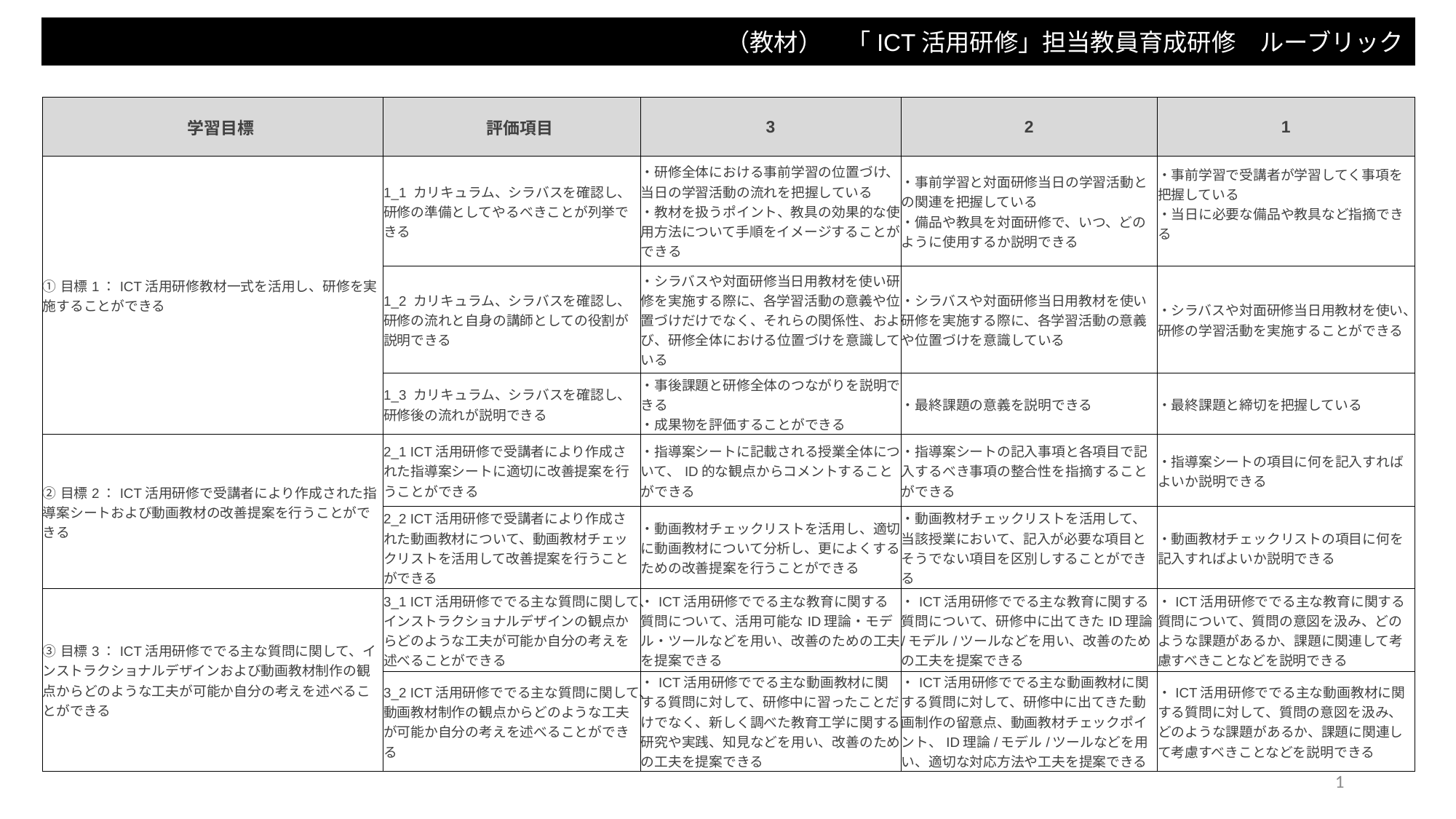

（教材）　「ICT活用研修」担当教員育成研修　ルーブリック
| 学習目標 | 評価項目 | 3 | 2 | 1 |
| --- | --- | --- | --- | --- |
| ①目標1：ICT活用研修教材一式を活用し、研修を実施することができる | 1\_1 カリキュラム、シラバスを確認し、研修の準備としてやるべきことが列挙できる | ・研修全体における事前学習の位置づけ、当日の学習活動の流れを把握している ・教材を扱うポイント、教具の効果的な使用方法について手順をイメージすることができる | ・事前学習と対面研修当日の学習活動との関連を把握している ・備品や教具を対面研修で、いつ、どのように使用するか説明できる | ・事前学習で受講者が学習してく事項を把握している ・当日に必要な備品や教具など指摘できる |
|  | 1\_2 カリキュラム、シラバスを確認し、研修の流れと自身の講師としての役割が説明できる | ・シラバスや対面研修当日用教材を使い研修を実施する際に、各学習活動の意義や位置づけだけでなく、それらの関係性、および、研修全体における位置づけを意識している | ・シラバスや対面研修当日用教材を使い研修を実施する際に、各学習活動の意義や位置づけを意識している | ・シラバスや対面研修当日用教材を使い、研修の学習活動を実施することができる |
|  | 1\_3 カリキュラム、シラバスを確認し、研修後の流れが説明できる | ・事後課題と研修全体のつながりを説明できる ・成果物を評価することができる | ・最終課題の意義を説明できる | ・最終課題と締切を把握している |
| ②目標2：ICT活用研修で受講者により作成された指導案シートおよび動画教材の改善提案を行うことができる | 2\_1 ICT活用研修で受講者により作成された指導案シートに適切に改善提案を行うことができる | ・指導案シートに記載される授業全体について、ID的な観点からコメントすることができる | ・指導案シートの記入事項と各項目で記入するべき事項の整合性を指摘することができる | ・指導案シートの項目に何を記入すればよいか説明できる |
|  | 2\_2 ICT活用研修で受講者により作成された動画教材について、動画教材チェックリストを活用して改善提案を行うことができる | ・動画教材チェックリストを活用し、適切に動画教材について分析し、更によくするための改善提案を行うことができる | ・動画教材チェックリストを活用して、当該授業において、記入が必要な項目とそうでない項目を区別しすることができる | ・動画教材チェックリストの項目に何を記入すればよいか説明できる |
| ③目標3：ICT活用研修ででる主な質問に関して、インストラクショナルデザインおよび動画教材制作の観点からどのような工夫が可能か自分の考えを述べることができる | 3\_1 ICT活用研修ででる主な質問に関して、インストラクショナルデザインの観点からどのような工夫が可能か自分の考えを述べることができる | ・ICT活用研修ででる主な教育に関する質問について、活用可能なID理論・モデル・ツールなどを用い、改善のための工夫を提案できる | ・ICT活用研修ででる主な教育に関する質問について、研修中に出てきたID理論/モデル/ツールなどを用い、改善のための工夫を提案できる | ・ICT活用研修ででる主な教育に関する質問について、質問の意図を汲み、どのような課題があるか、課題に関連して考慮すべきことなどを説明できる |
|  | 3\_2 ICT活用研修ででる主な質問に関して、動画教材制作の観点からどのような工夫が可能か自分の考えを述べることができる | ・ICT活用研修ででる主な動画教材に関する質問に対して、研修中に習ったことだけでなく、新しく調べた教育工学に関する研究や実践、知見などを用い、改善のための工夫を提案できる | ・ICT活用研修ででる主な動画教材に関する質問に対して、研修中に出てきた動画制作の留意点、動画教材チェックポイント、ID理論/モデル/ツールなどを用い、適切な対応方法や工夫を提案できる | ・ICT活用研修ででる主な動画教材に関する質問に対して、質問の意図を汲み、どのような課題があるか、課題に関連して考慮すべきことなどを説明できる |
1